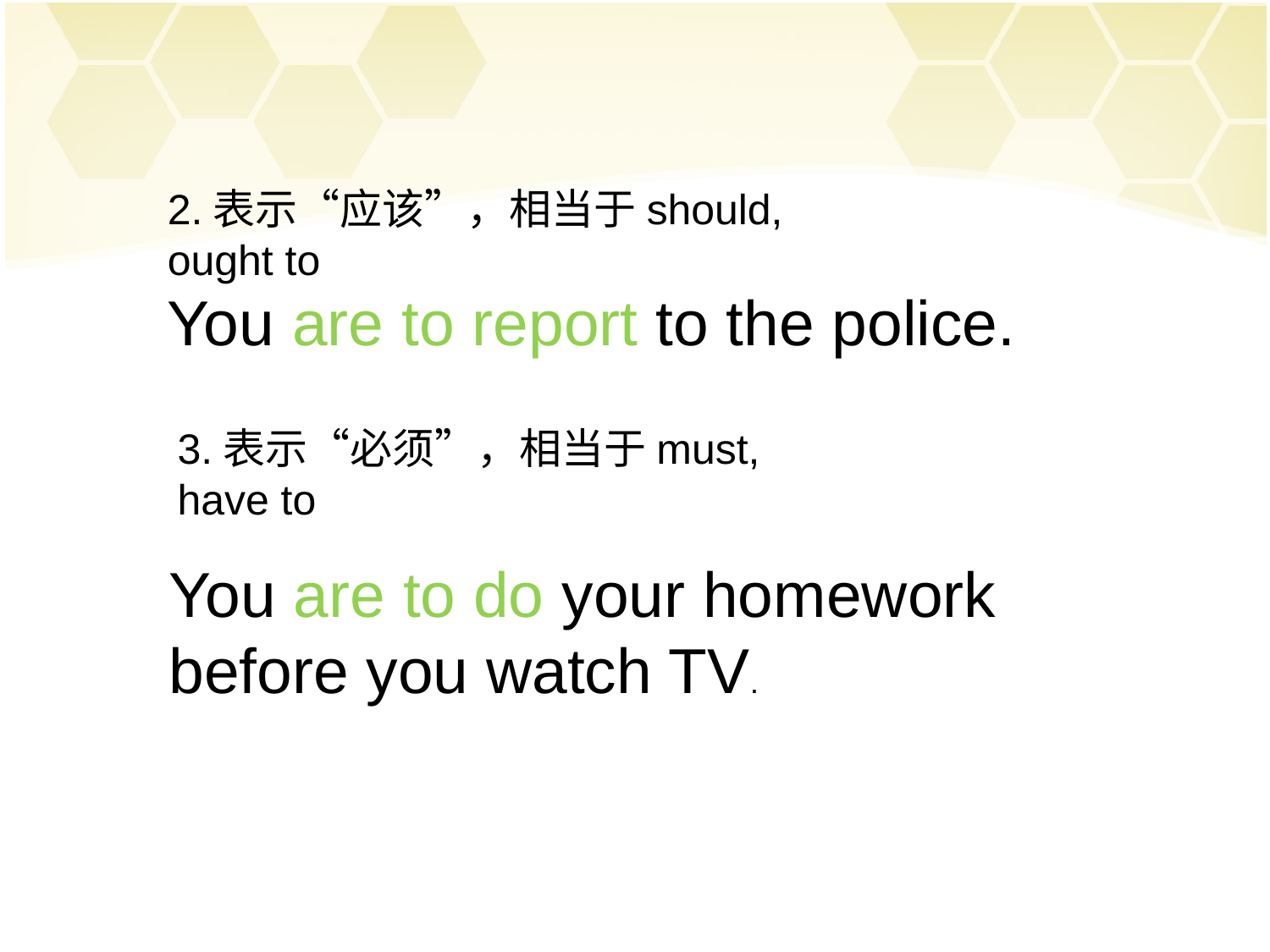

2.表示“应该”，相当于should, ought to
You are to report to the police.
3.表示“必须”，相当于must, have to
You are to do your homework before you watch TV.